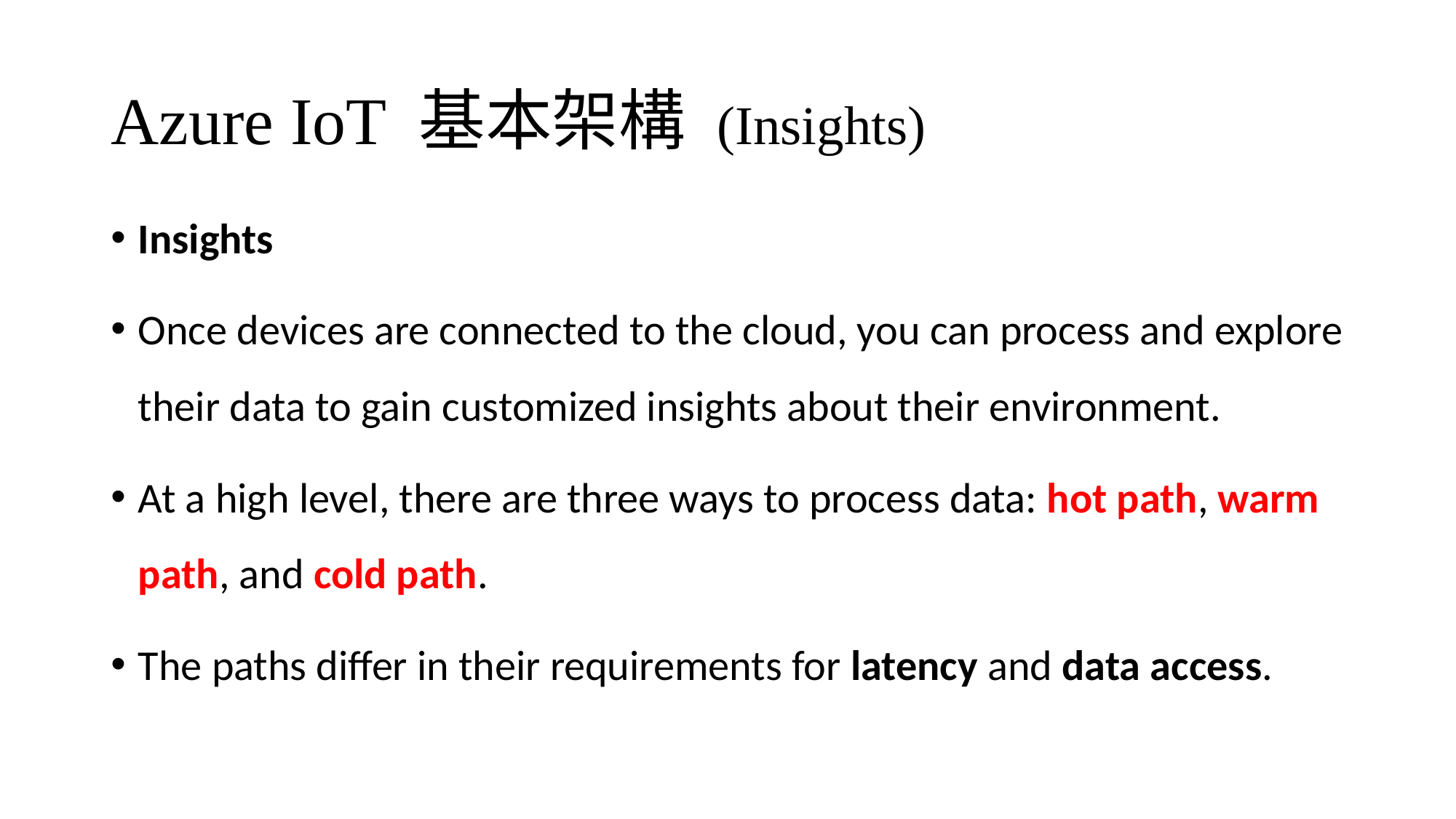

# Azure IoT 基本架構 (Insights)
Insights
Once devices are connected to the cloud, you can process and explore their data to gain customized insights about their environment.
At a high level, there are three ways to process data: hot path, warm path, and cold path.
The paths differ in their requirements for latency and data access.